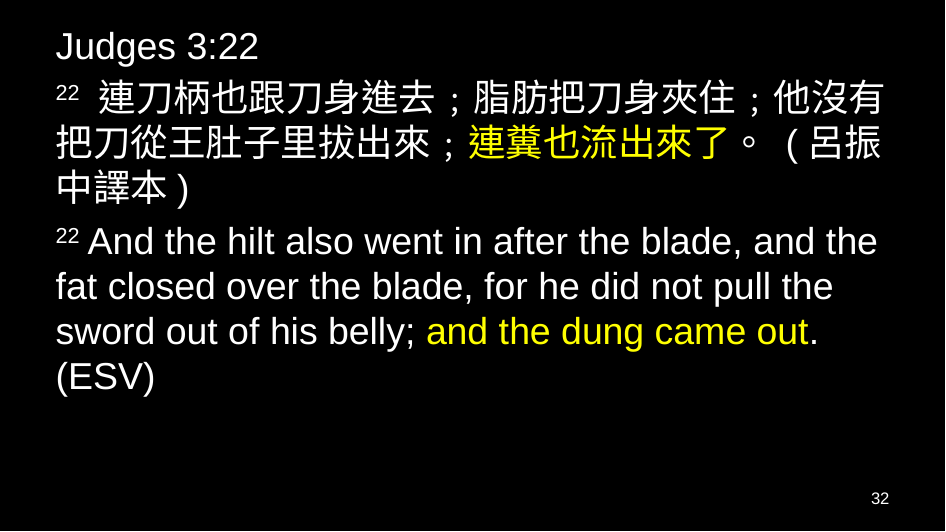

Judges 3:22
22 連刀柄也跟刀身進去﹔脂肪把刀身夾住﹔他沒有把刀從王肚子里拔出來﹔連糞也流出來了。 (呂振中譯本)
22 And the hilt also went in after the blade, and the fat closed over the blade, for he did not pull the sword out of his belly; and the dung came out. (ESV)

32